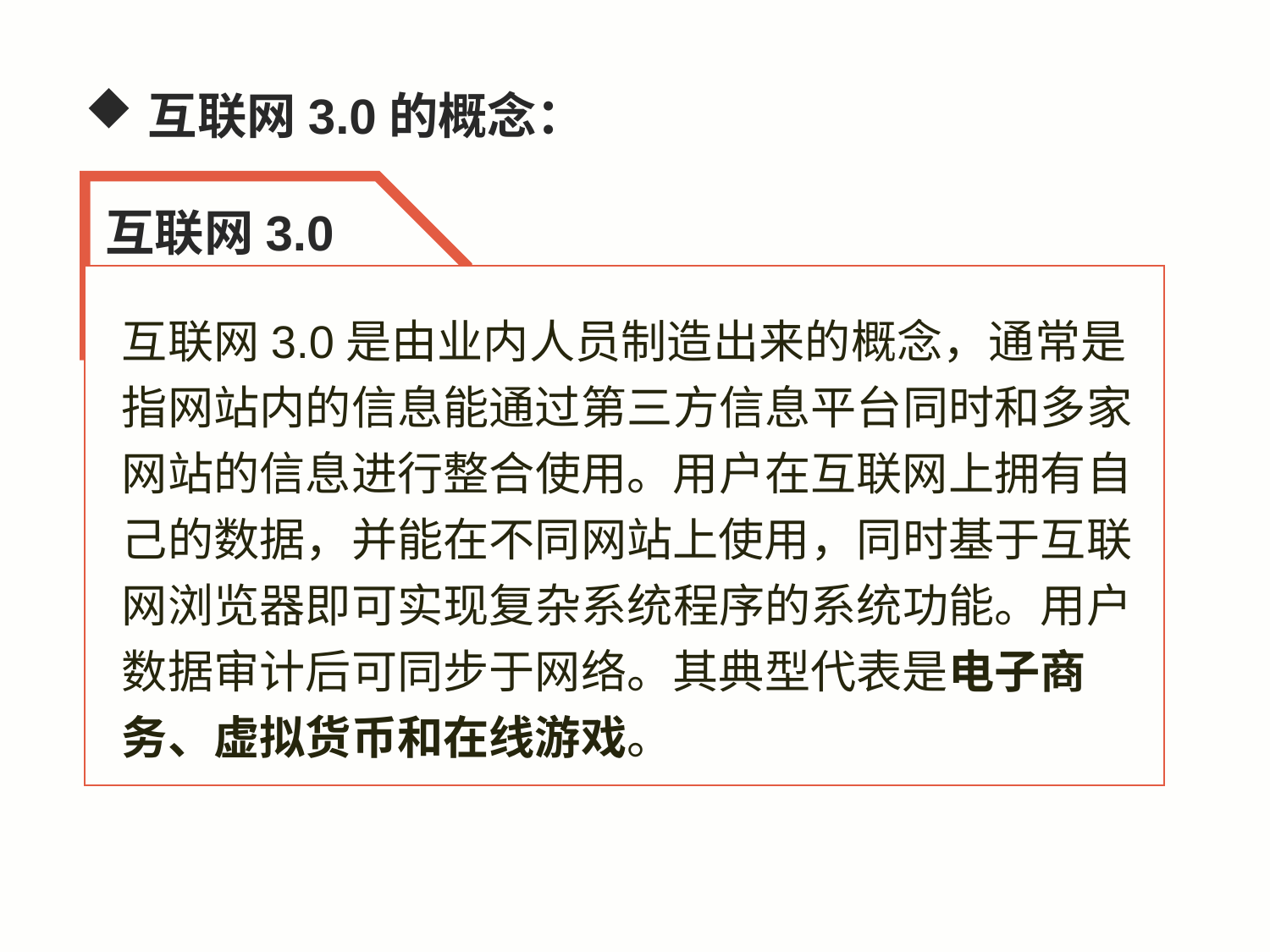

互联网3.0的概念：

互联网3.0

互联网3.0是由业内人员制造出来的概念，通常是指网站内的信息能通过第三方信息平台同时和多家网站的信息进行整合使用。用户在互联网上拥有自己的数据，并能在不同网站上使用，同时基于互联网浏览器即可实现复杂系统程序的系统功能。用户数据审计后可同步于网络。其典型代表是电子商务、虚拟货币和在线游戏。